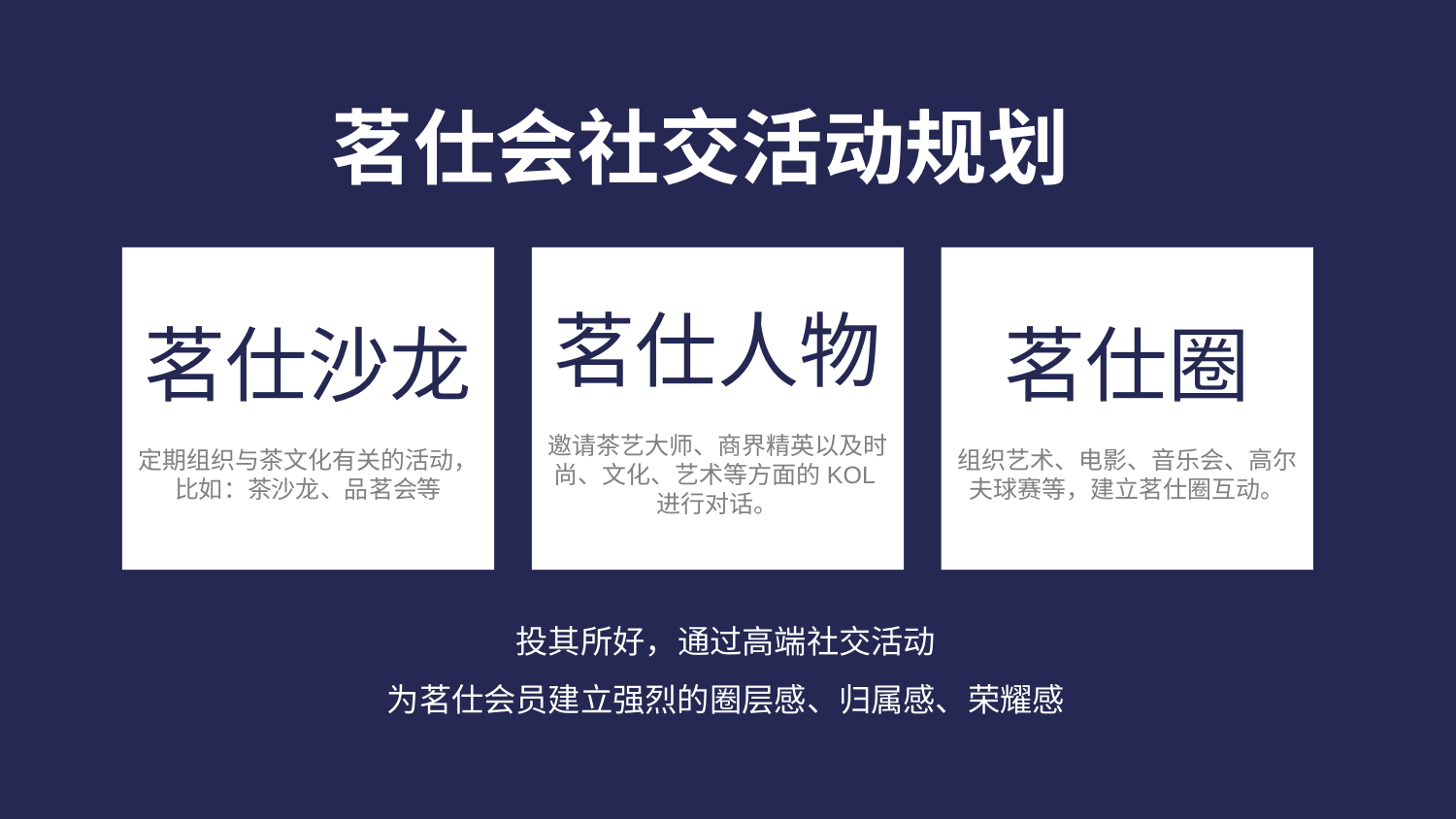

茗仕会社交活动规划
茗仕沙龙

定期组织与茶文化有关的活动，比如：茶沙龙、品茗会等
茗仕人物

邀请茶艺大师、商界精英以及时尚、文化、艺术等方面的KOL进行对话。
茗仕圈

组织艺术、电影、音乐会、高尔夫球赛等，建立茗仕圈互动。
投其所好，通过高端社交活动
为茗仕会员建立强烈的圈层感、归属感、荣耀感